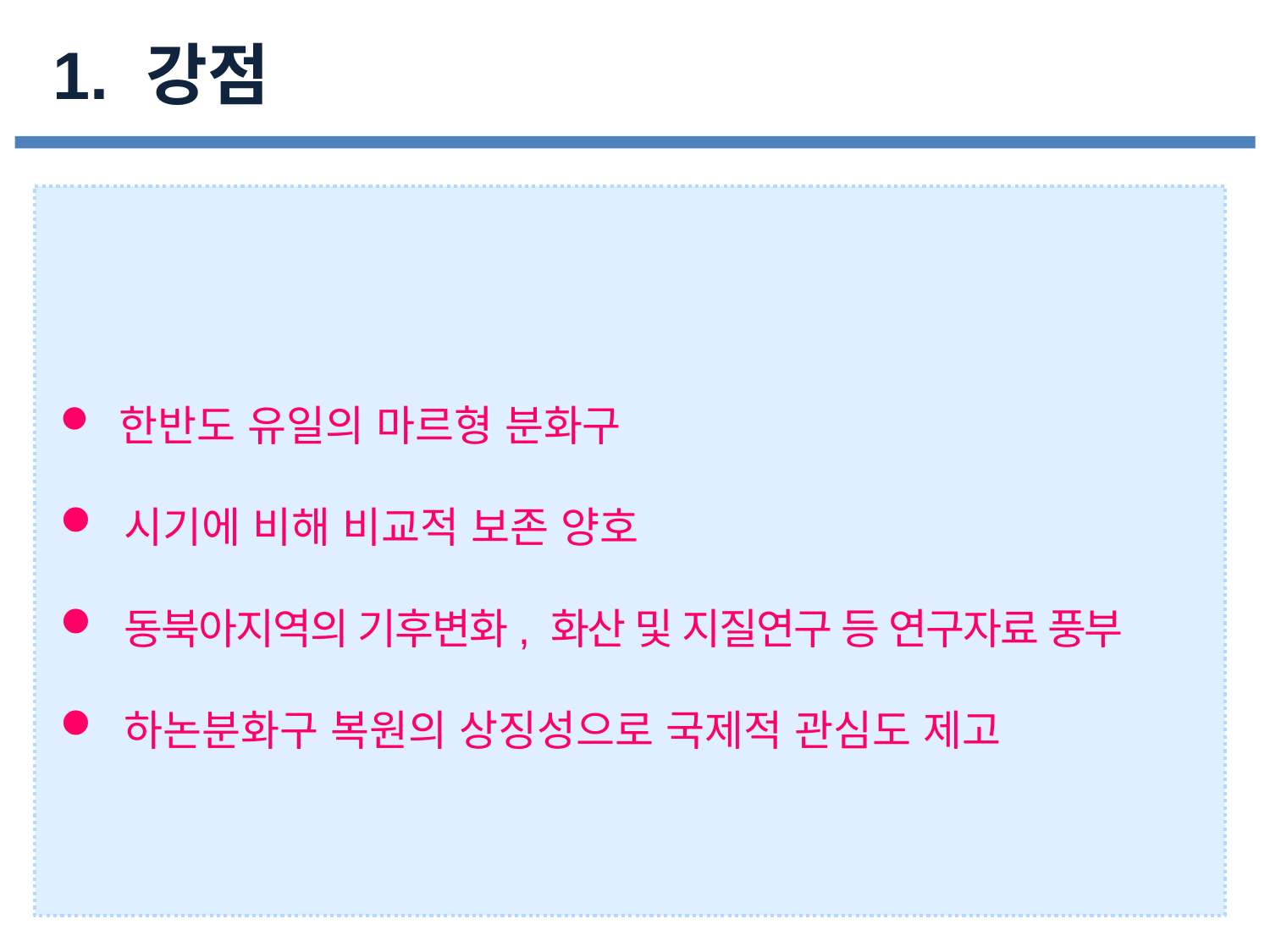

1. 강점

 한반도 유일의 마르형 분화구
 시기에 비해 비교적 보존 양호
 동북아지역의 기후변화, 화산 및 지질연구 등 연구자료 풍부
 하논분화구 복원의 상징성으로 국제적 관심도 제고